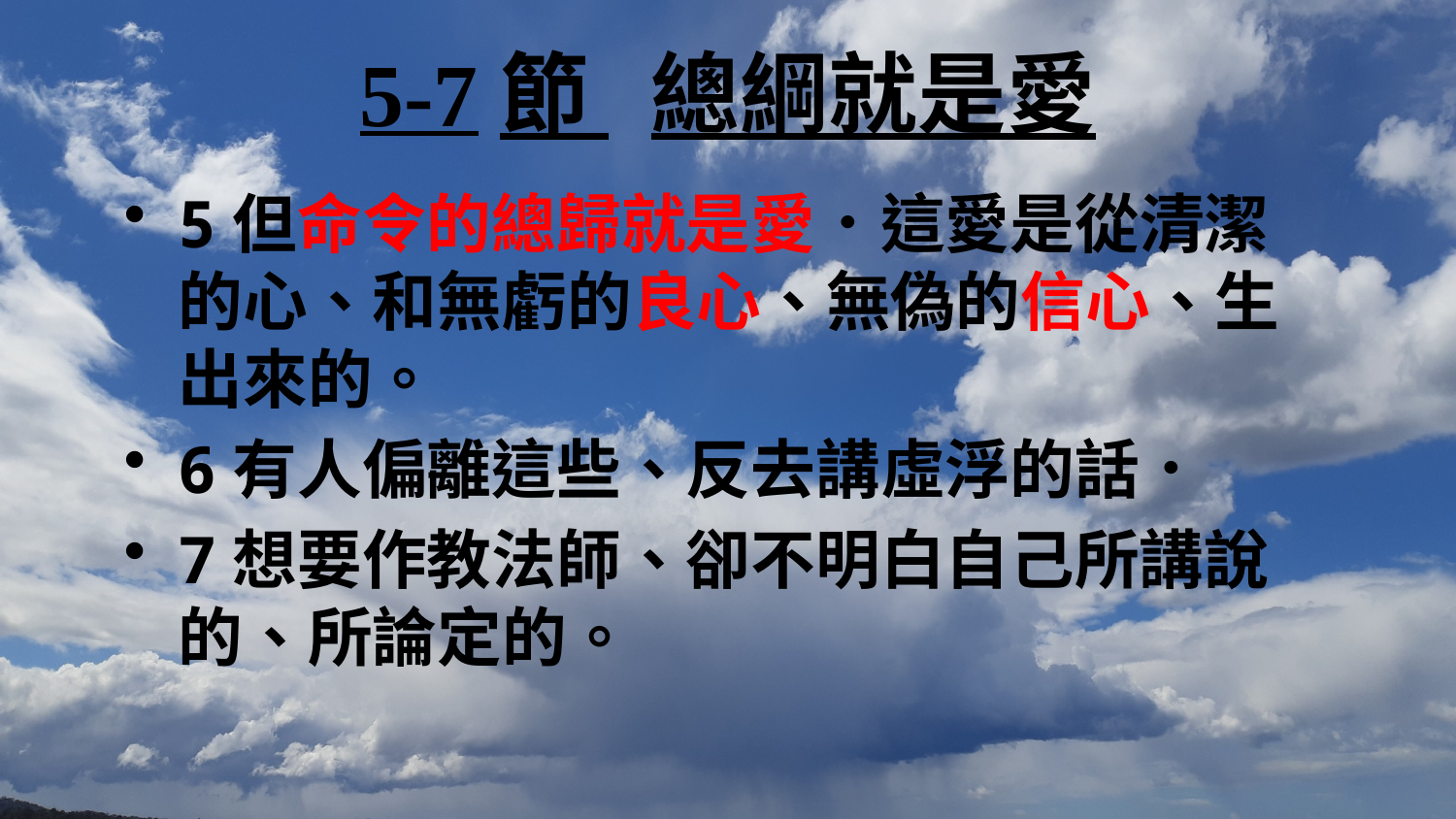

# 5-7節 	總綱就是愛
5但命令的總歸就是愛．這愛是從清潔的心、和無虧的良心、無偽的信心、生出來的。
6有人偏離這些、反去講虛浮的話．
7想要作教法師、卻不明白自己所講說的、所論定的。